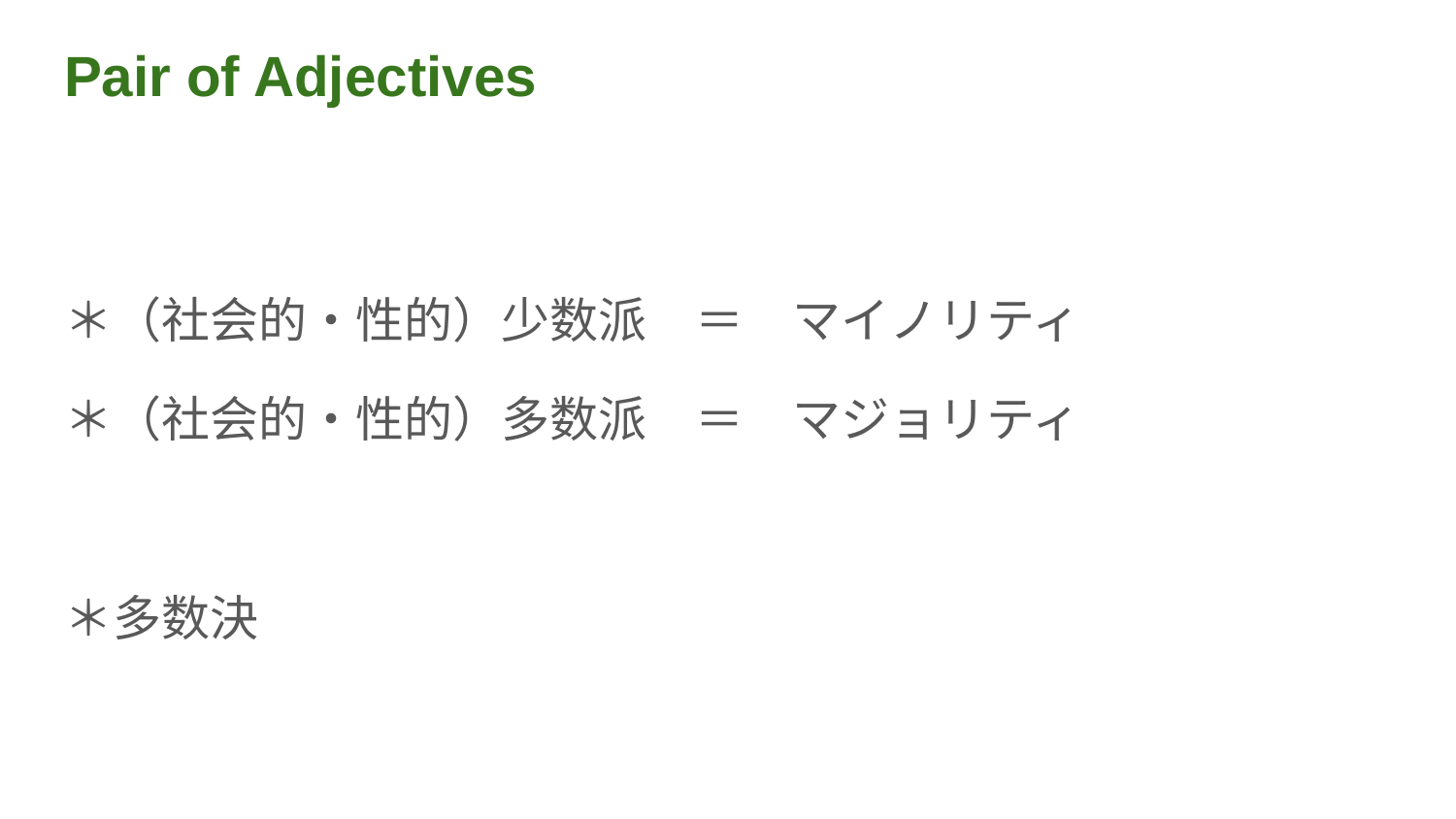

# Pair of Adjectives

＊（社会的・性的）少数派　＝　マイノリティ
＊（社会的・性的）多数派　＝　マジョリティ

＊多数決